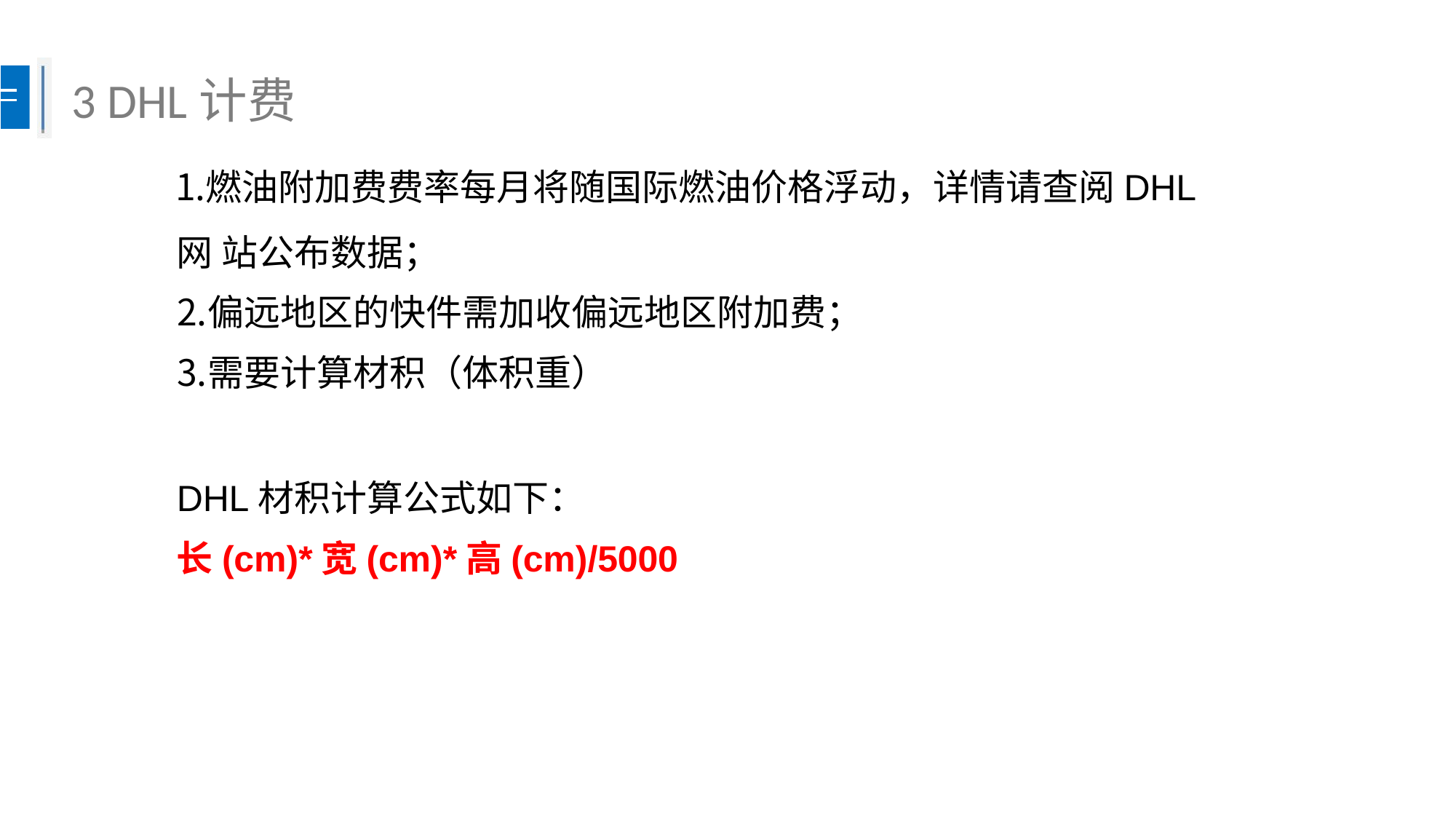

# 3 DHL计费

燃油附加费费率每月将随国际燃油价格浮动，详情请查阅DHL网 站公布数据；
偏远地区的快件需加收偏远地区附加费；
需要计算材积（体积重）

DHL材积计算公式如下：
长(cm)*宽(cm)*高(cm)/5000